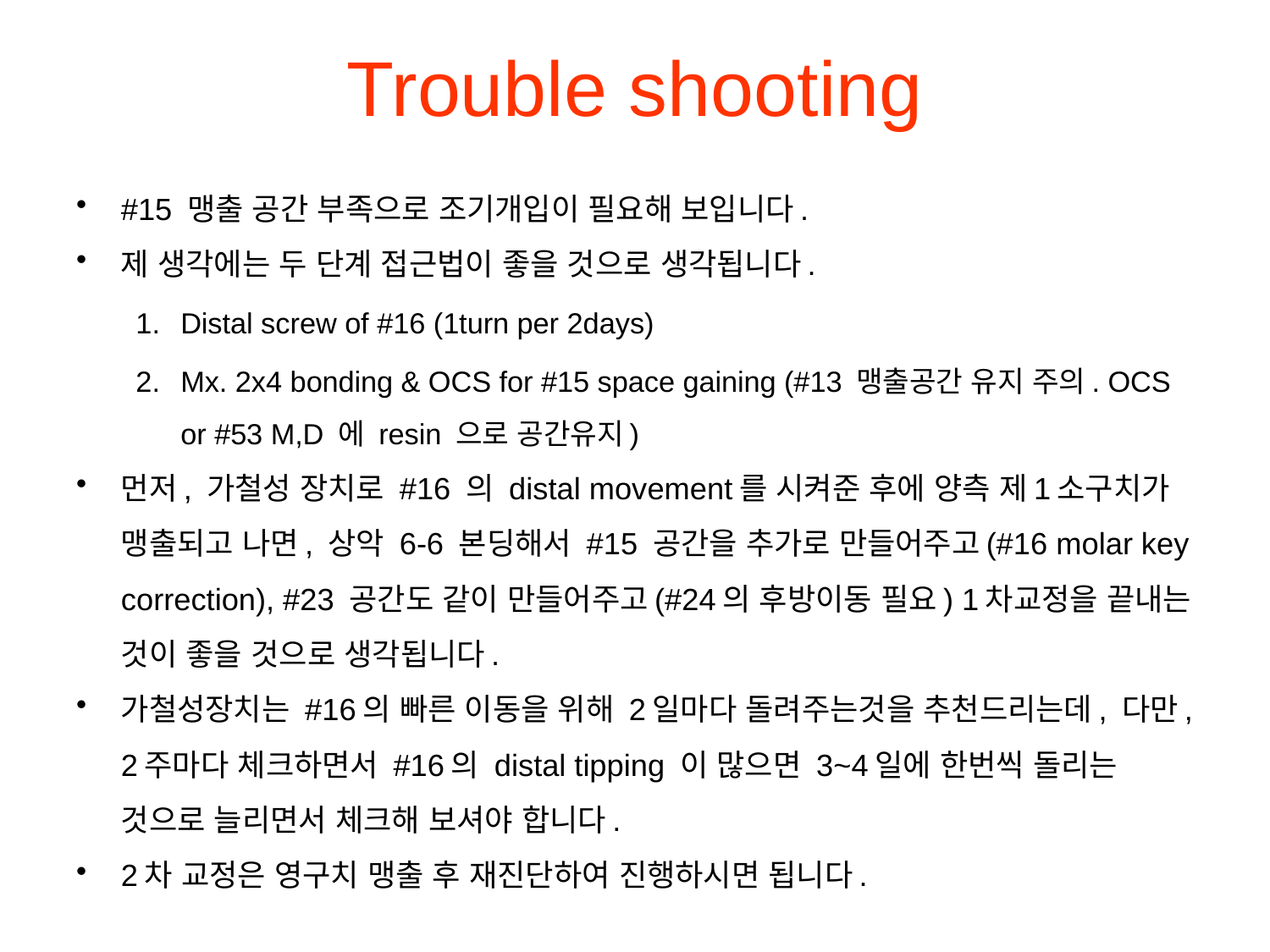

# Trouble shooting
#15 맹출 공간 부족으로 조기개입이 필요해 보입니다.
제 생각에는 두 단계 접근법이 좋을 것으로 생각됩니다.
Distal screw of #16 (1turn per 2days)
Mx. 2x4 bonding & OCS for #15 space gaining (#13 맹출공간 유지 주의. OCS or #53 M,D 에 resin 으로 공간유지)
먼저, 가철성 장치로 #16 의 distal movement를 시켜준 후에 양측 제1소구치가 맹출되고 나면, 상악 6-6 본딩해서 #15 공간을 추가로 만들어주고(#16 molar key correction), #23 공간도 같이 만들어주고(#24의 후방이동 필요) 1차교정을 끝내는 것이 좋을 것으로 생각됩니다.
가철성장치는 #16의 빠른 이동을 위해 2일마다 돌려주는것을 추천드리는데, 다만, 2주마다 체크하면서 #16의 distal tipping 이 많으면 3~4일에 한번씩 돌리는 것으로 늘리면서 체크해 보셔야 합니다.
2차 교정은 영구치 맹출 후 재진단하여 진행하시면 됩니다.